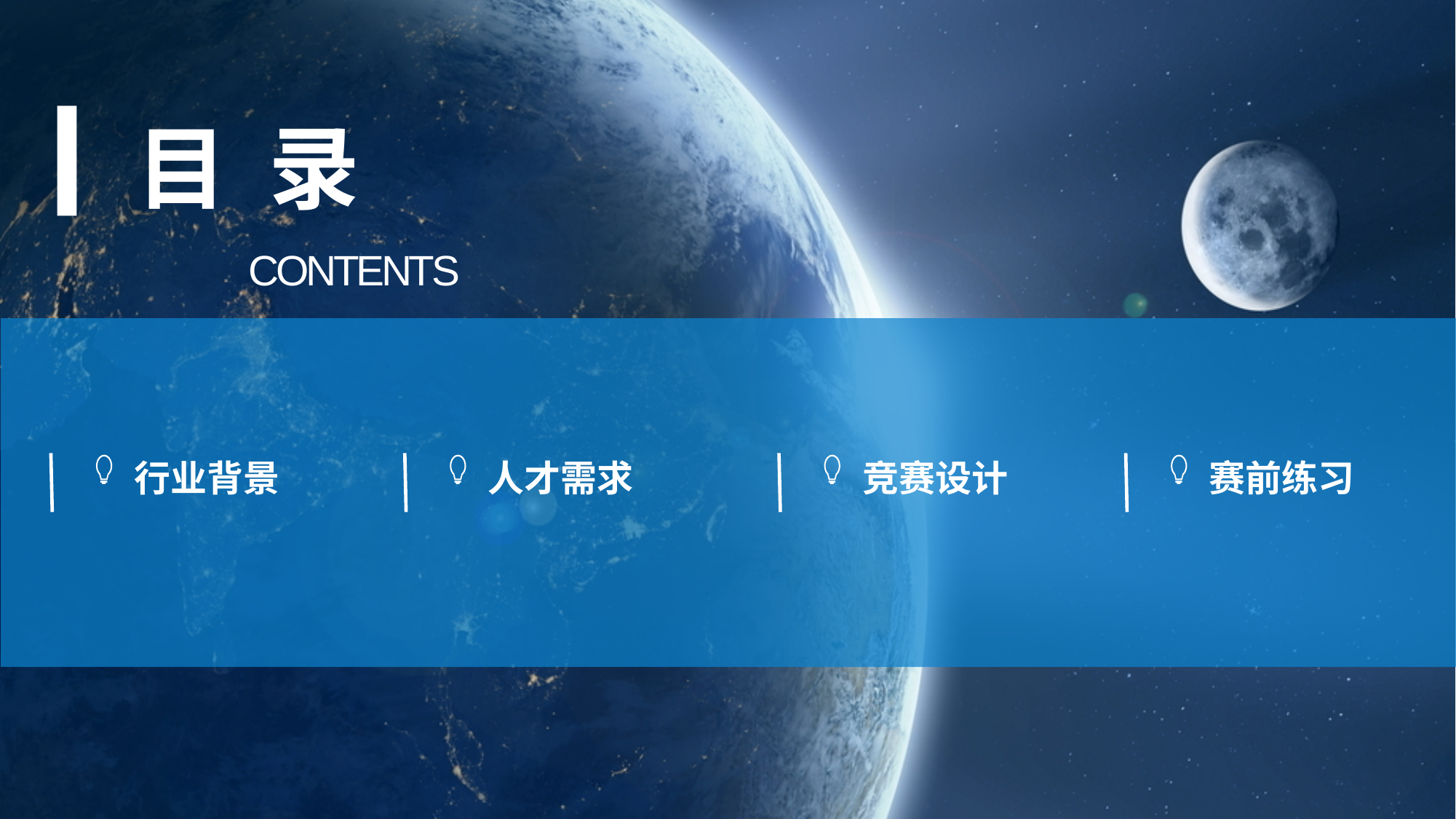

目  录
CONTENTS
行业背景

人才需求

竞赛设计

赛前练习